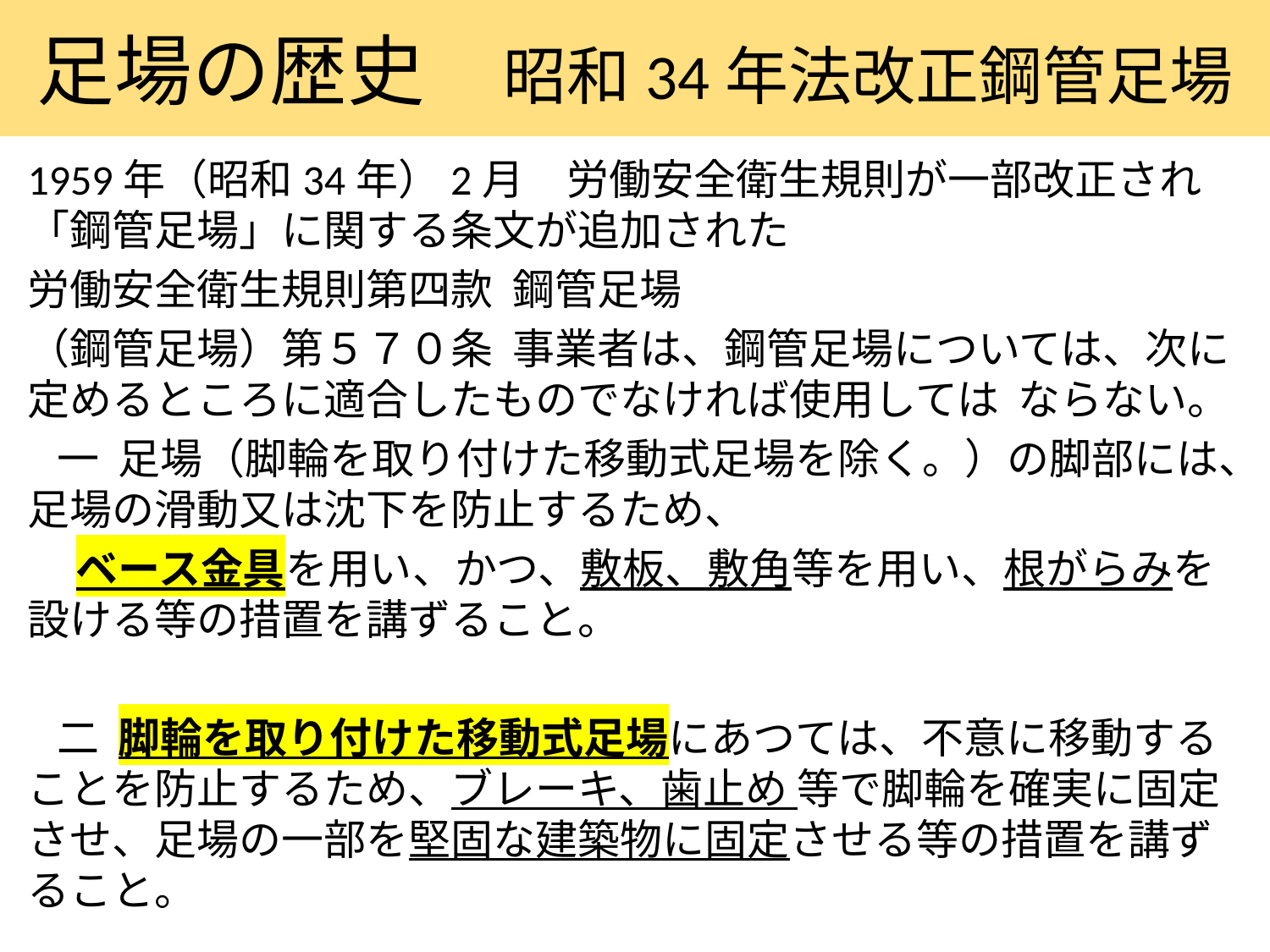

# 足場の歴史　昭和34年法改正鋼管足場
1959年（昭和34年）2月　労働安全衛生規則が一部改正され「鋼管足場」に関する条文が追加された
労働安全衛生規則第四款  鋼管足場
（鋼管足場）第５７０条  事業者は、鋼管足場については、次に定めるところに適合したものでなければ使用しては  ならない。
  一  足場（脚輪を取り付けた移動式足場を除く。）の脚部には、足場の滑動又は沈下を防止するため、
    ベース金具を用い、かつ、敷板、敷角等を用い、根がらみを設ける等の措置を講ずること。

  二  脚輪を取り付けた移動式足場にあつては、不意に移動することを防止するため、ブレーキ、歯止め 等で脚輪を確実に固定させ、足場の一部を堅固な建築物に固定させる等の措置を講ずること。